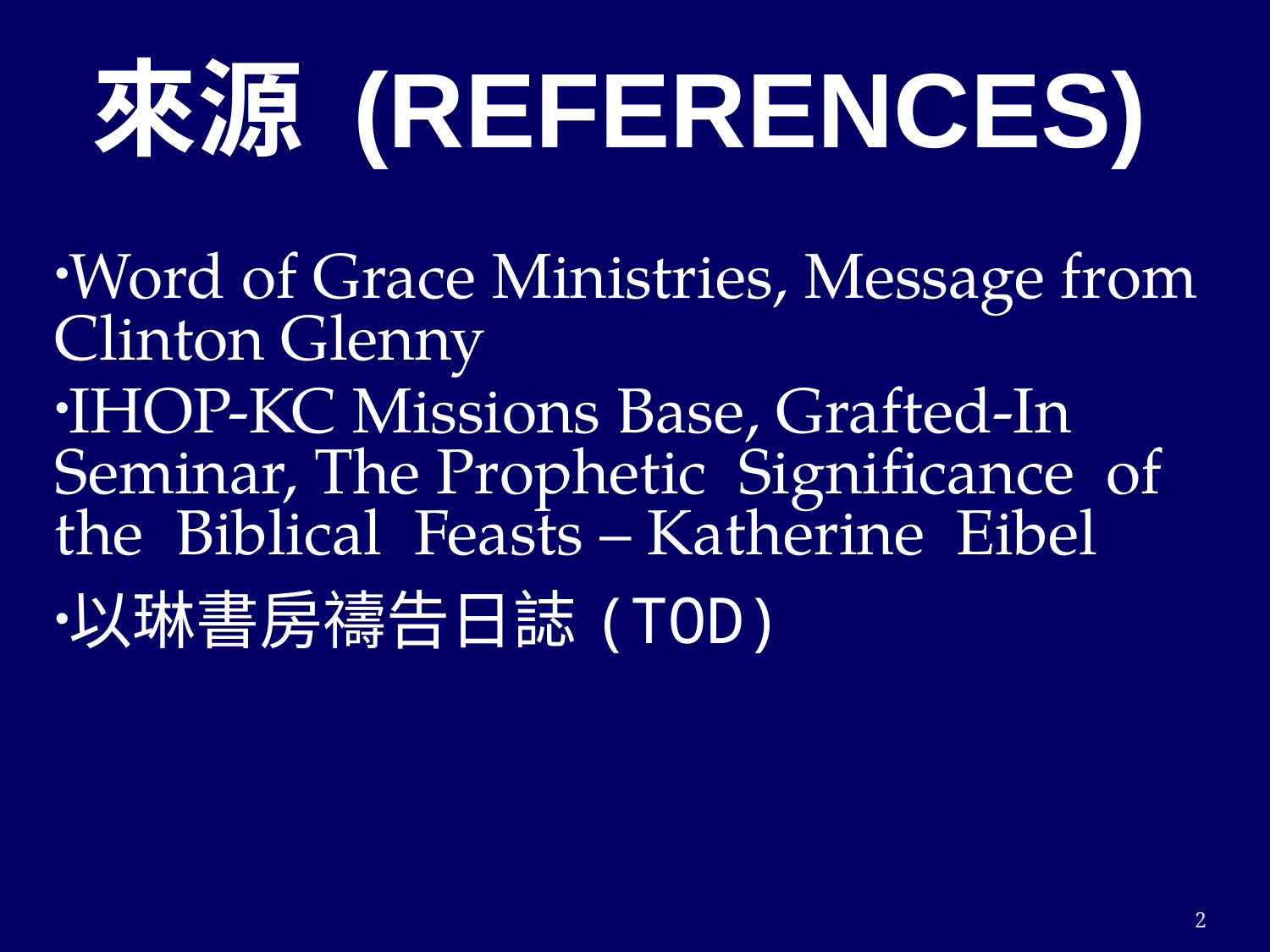

# 來源 (References)

Word of Grace Ministries, Message from Clinton Glenny
IHOP-KC Missions Base, Grafted-In Seminar, The Prophetic  Significance  of  the  Biblical  Feasts – Katherine  Eibel
以琳書房禱告日誌(TOD)

2